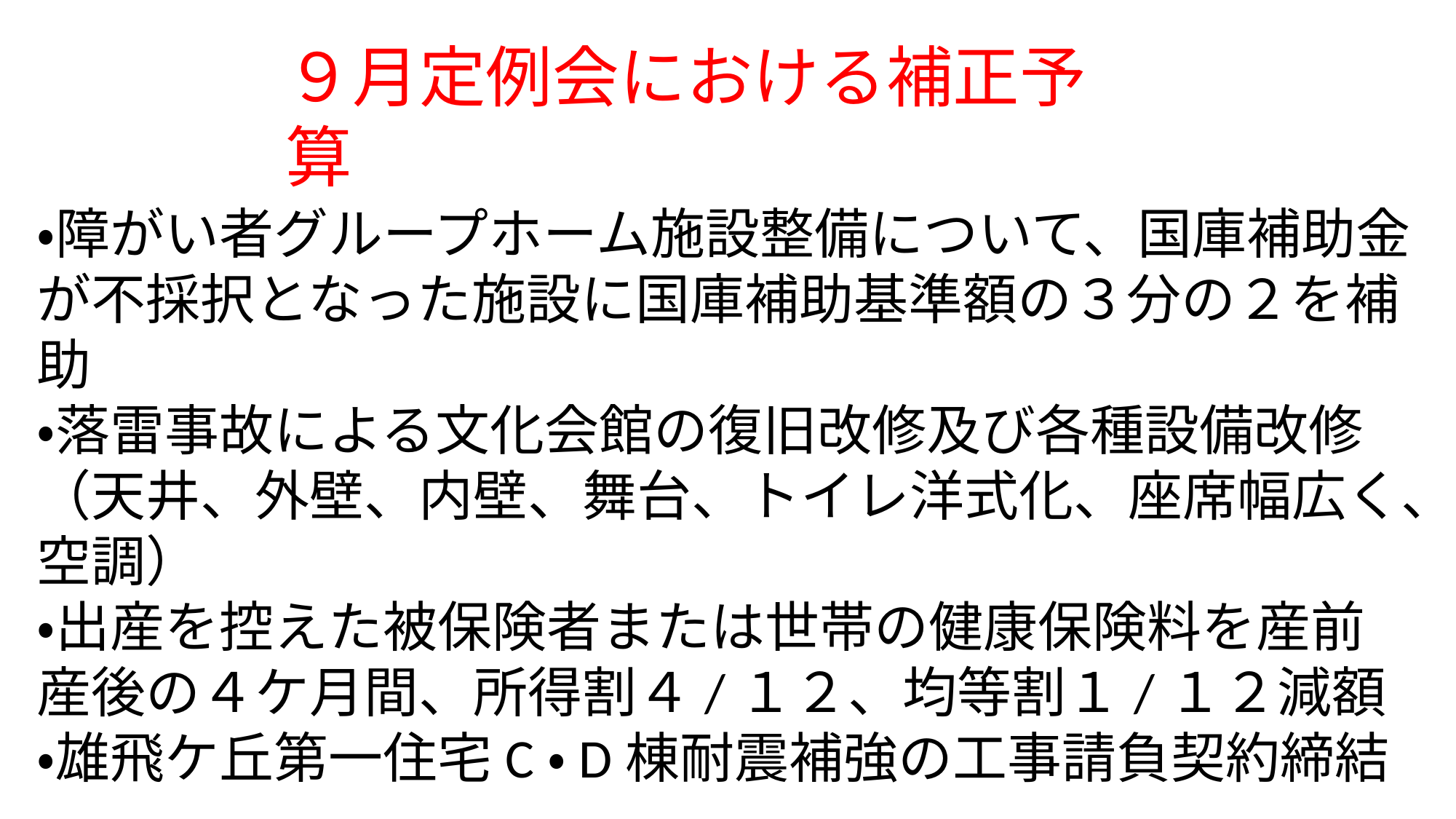

９月定例会における補正予算
・障がい者グループホーム施設整備について、国庫補助金が不採択となった施設に国庫補助基準額の３分の２を補助
・落雷事故による文化会館の復旧改修及び各種設備改修（天井、外壁、内壁、舞台、トイレ洋式化、座席幅広く、空調）
・出産を控えた被保険者または世帯の健康保険料を産前産後の４ケ月間、所得割４/１２、均等割１/１２減額
・雄飛ケ丘第一住宅C・D棟耐震補強の工事請負契約締結